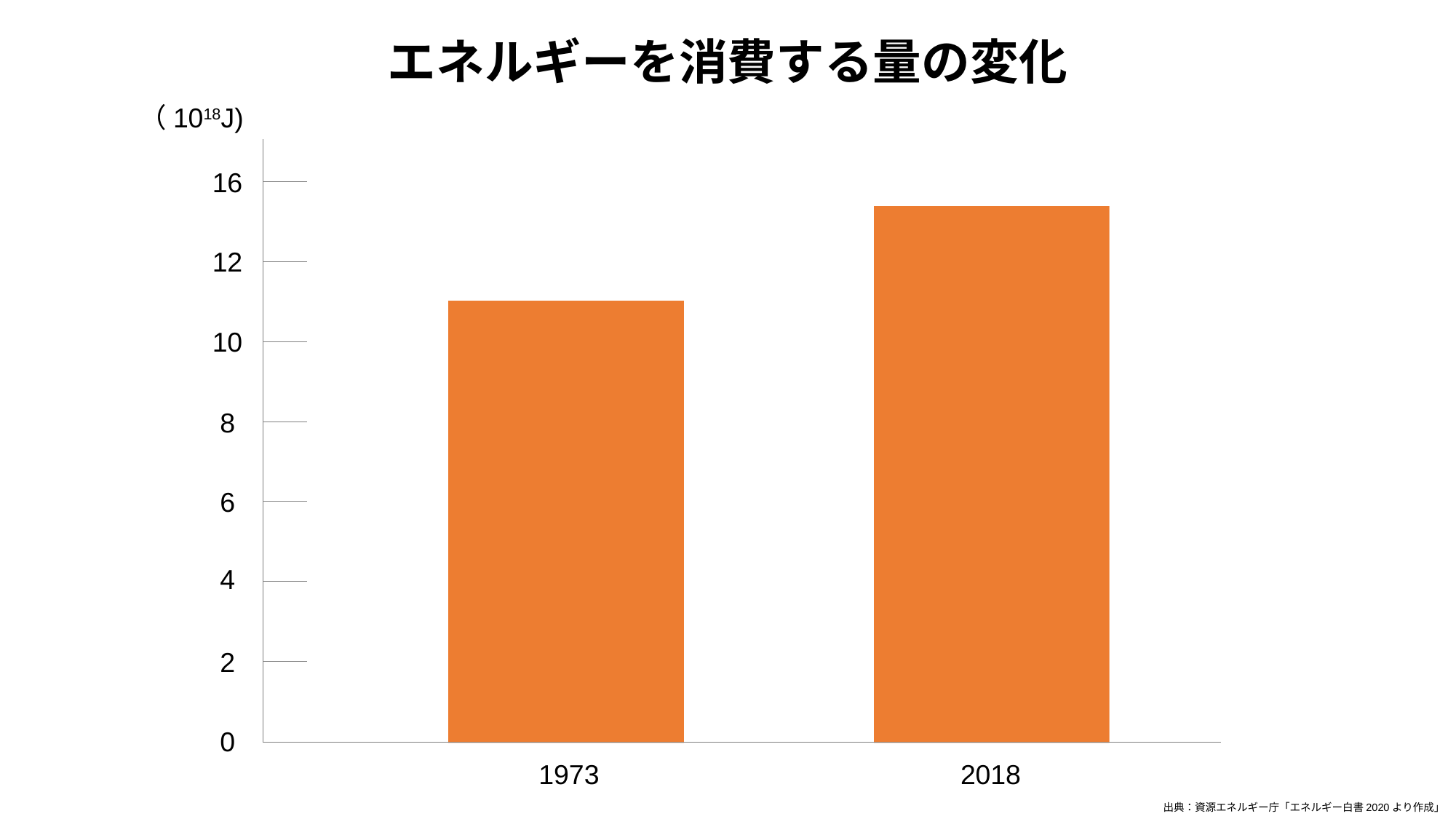

エネルギーを消費する量の変化
（1018J)
16

12

10
8
6
4
2
0
1973
2018
出典：資源エネルギー庁「エネルギー白書2020より作成」